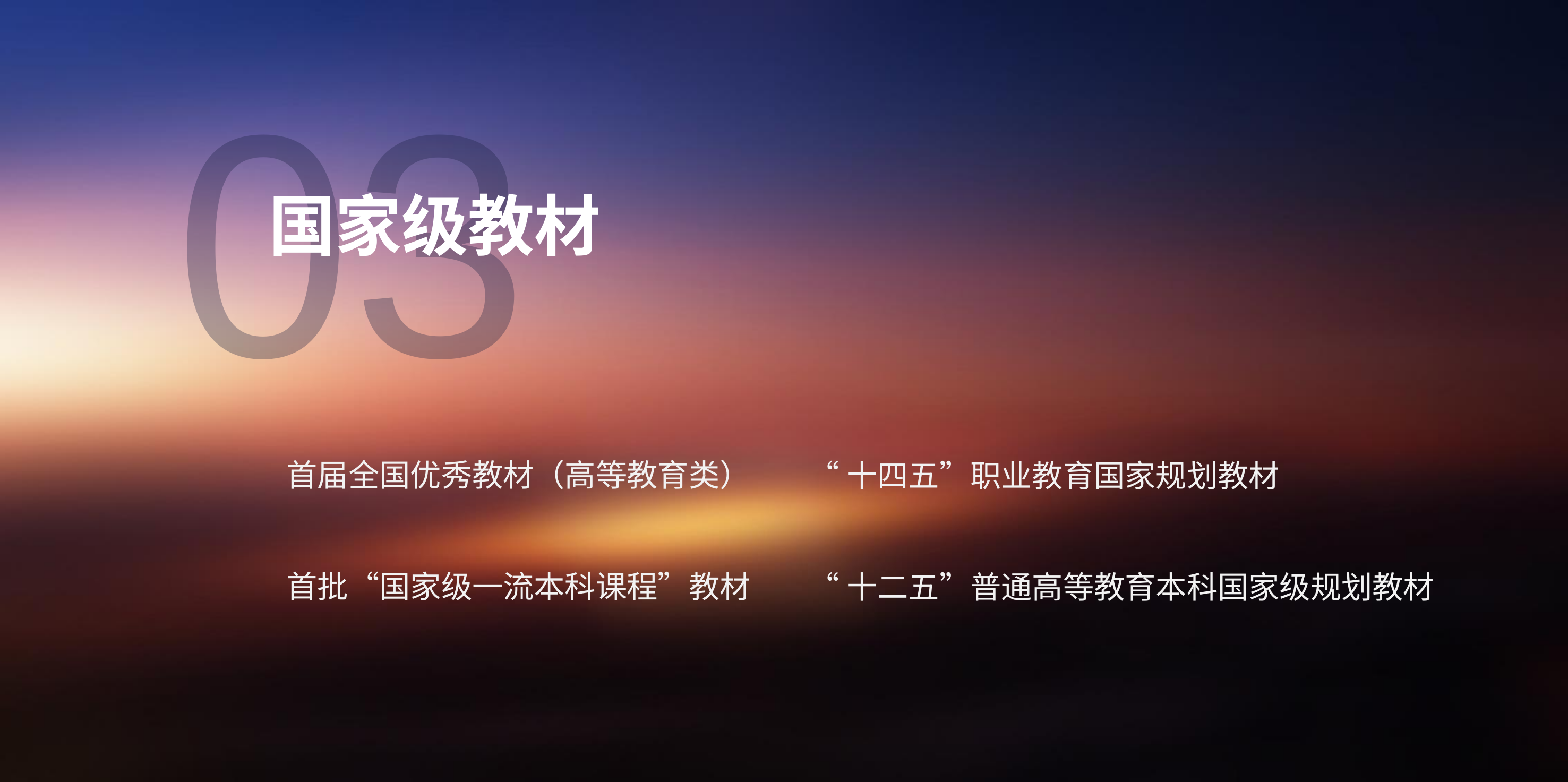

03
国家级教材
首届全国优秀教材（高等教育类）

首批“国家级一流本科课程”教材
“十四五”职业教育国家规划教材

“十二五”普通高等教育本科国家级规划教材